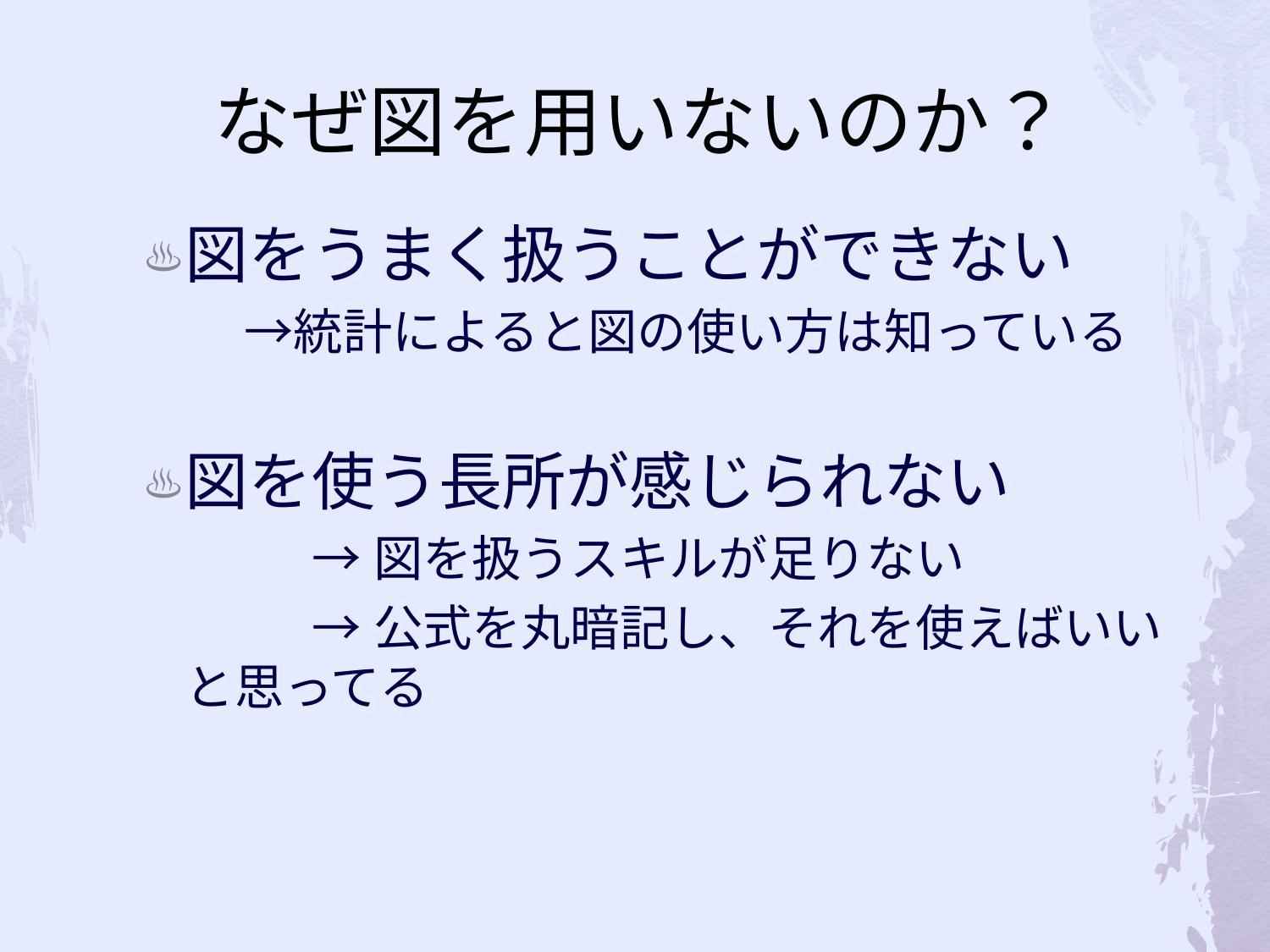

# なぜ図を用いないのか？
図をうまく扱うことができない
　　→統計によると図の使い方は知っている

図を使う長所が感じられない
		→図を扱うスキルが足りない
		→公式を丸暗記し、それを使えばいいと思ってる